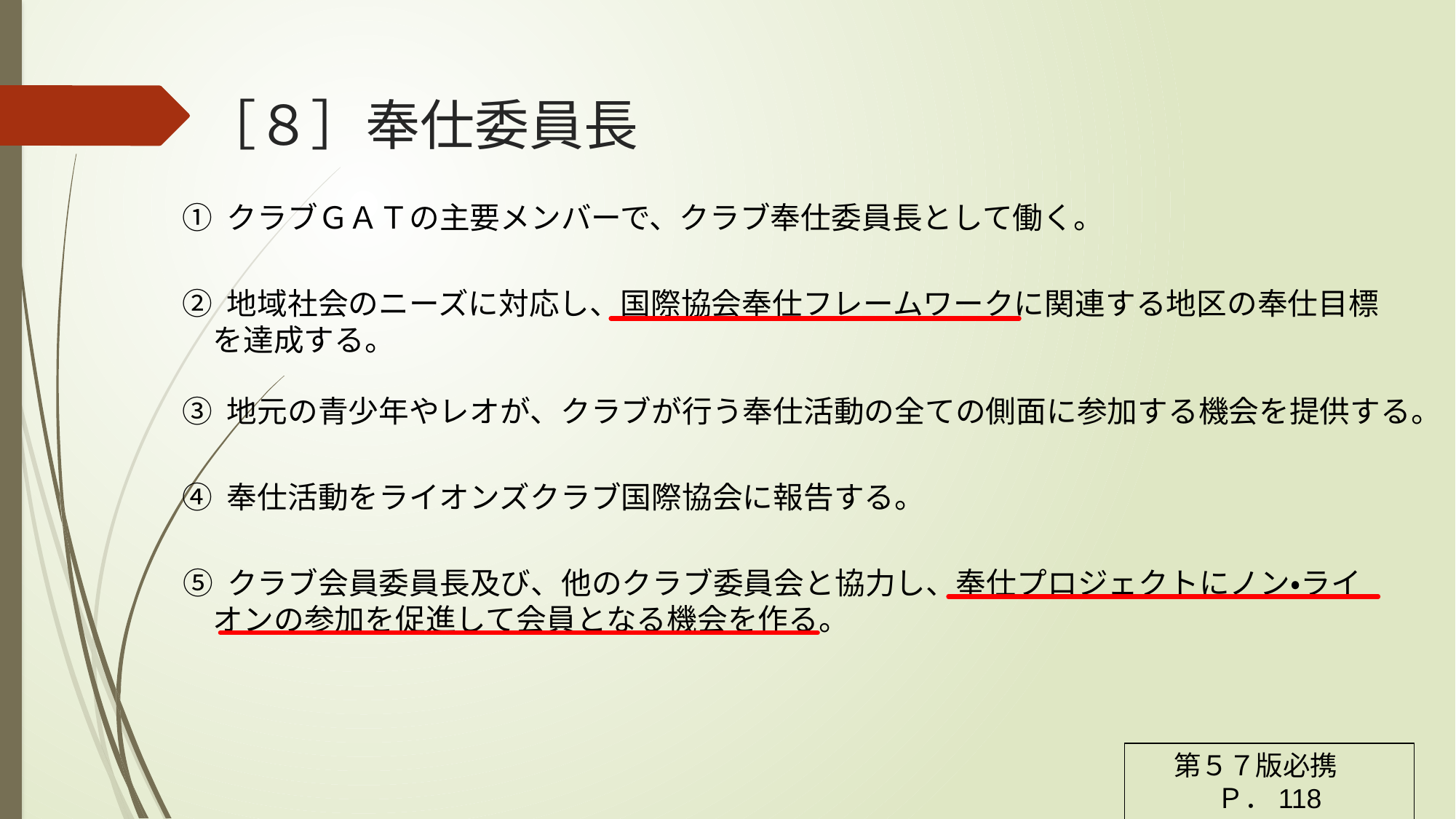

［８］奉仕委員長
① クラブＧＡＴの主要メンバーで、クラブ奉仕委員長として働く。
② 地域社会のニーズに対応し、国際協会奉仕フレームワークに関連する地区の奉仕目標
　を達成する。
➂ 地元の青少年やレオが、クラブが行う奉仕活動の全ての側面に参加する機会を提供する。
➃ 奉仕活動をライオンズクラブ国際協会に報告する。
⑤ クラブ会員委員長及び、他のクラブ委員会と協力し、奉仕プロジェクトにノン・ライ
　オンの参加を促進して会員となる機会を作る。
第５７版必携　Ｐ．118